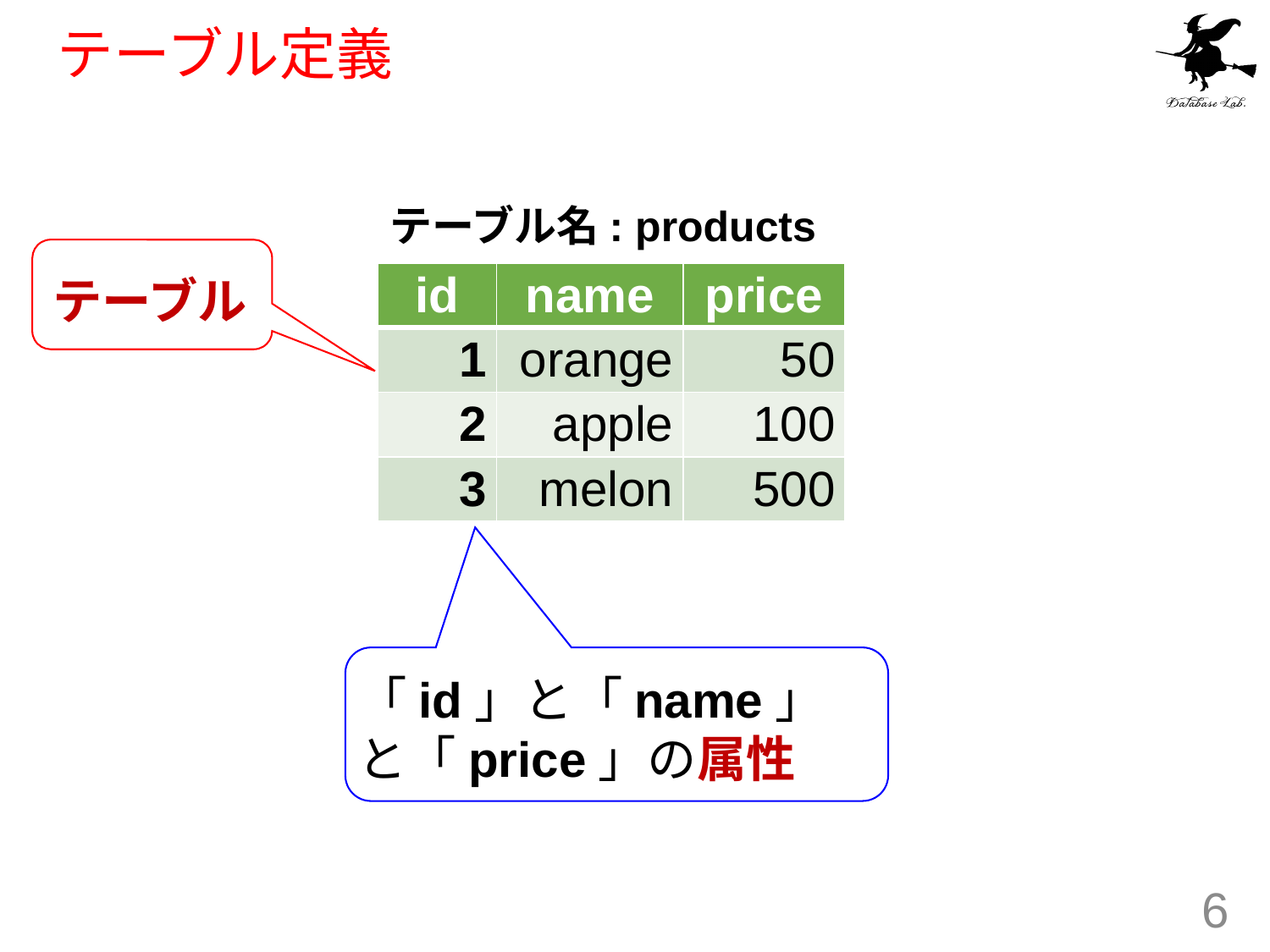

# テーブル定義
テーブル名: products

| id | name | price |
| --- | --- | --- |
| 1 | orange | 50 |
| 2 | apple | 100 |
| 3 | melon | 500 |
テーブル

「id」と「name」と「price」の属性
6